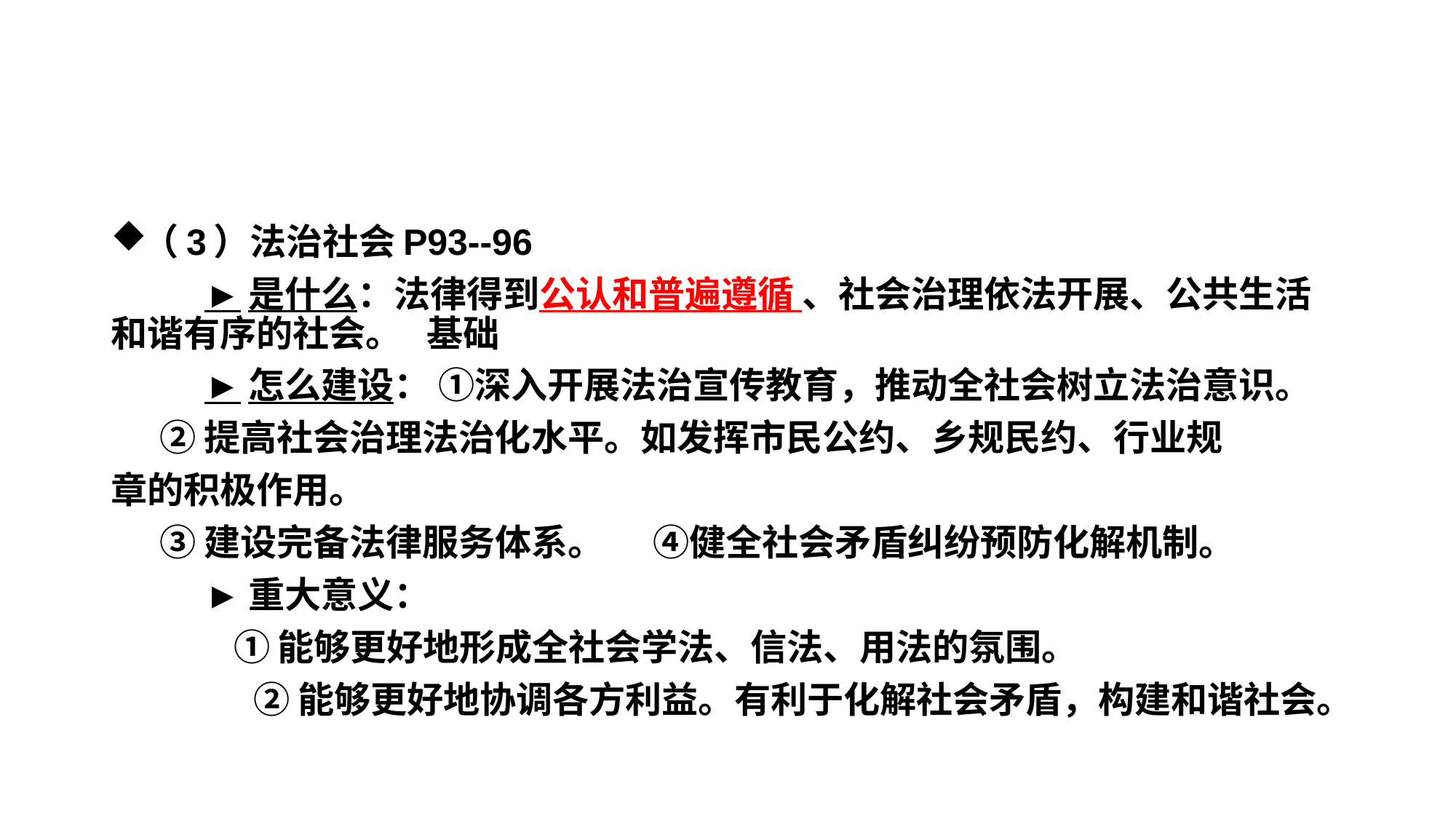

#
（3）法治社会P93--96
	►是什么：法律得到公认和普遍遵循 、社会治理依法开展、公共生活和谐有序的社会。   基础
	►怎么建设： ①深入开展法治宣传教育，推动全社会树立法治意识。
      ②提高社会治理法治化水平。如发挥市民公约、乡规民约、行业规
章的积极作用。
      ③建设完备法律服务体系。      ④健全社会矛盾纠纷预防化解机制。
	►重大意义：
               ①能够更好地形成全社会学法、信法、用法的氛围。
	      ②能够更好地协调各方利益。有利于化解社会矛盾，构建和谐社会。